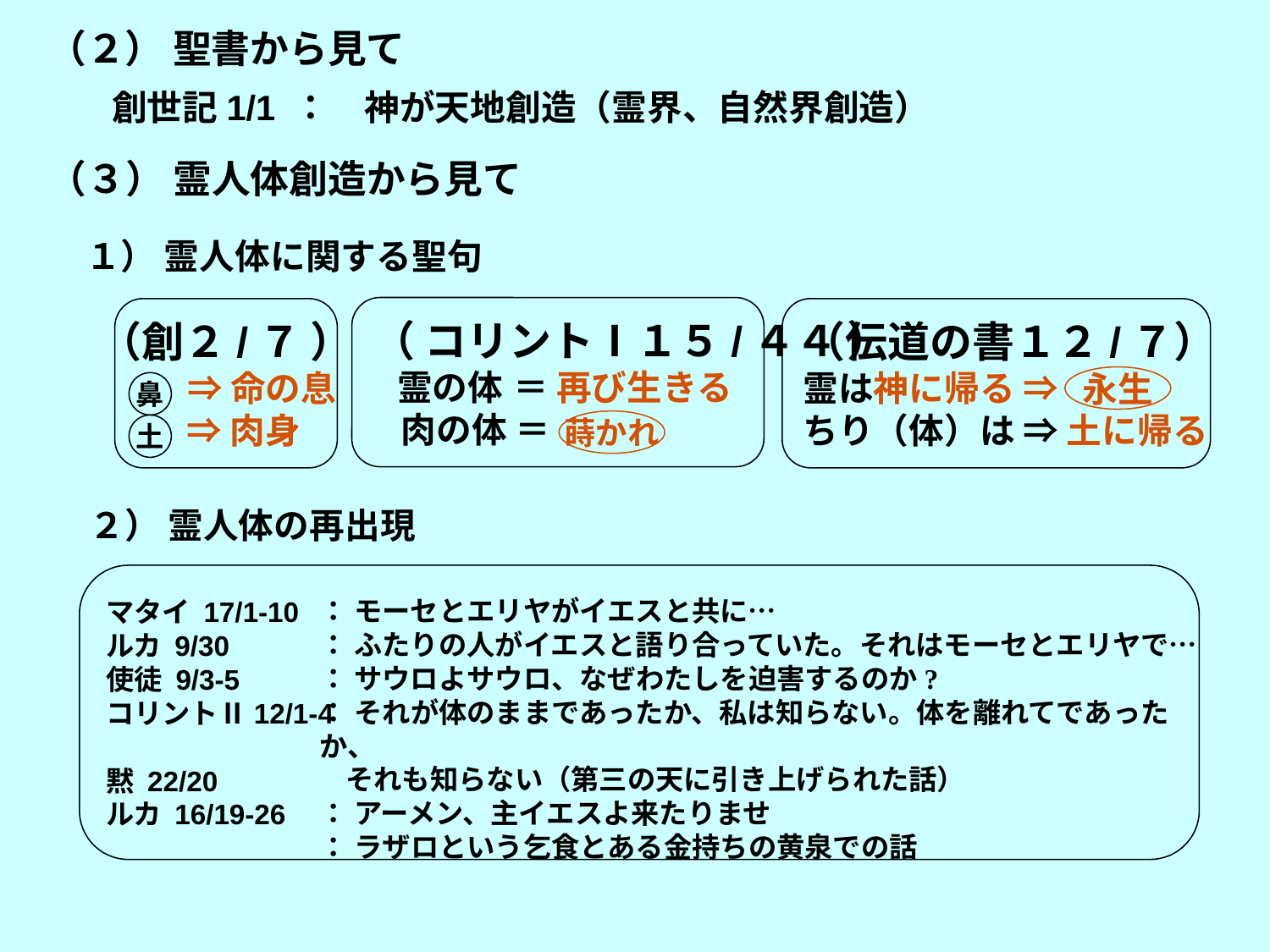

（２） 聖書から見て
創世記1/1 ：　神が天地創造（霊界、自然界創造）
（３） 霊人体創造から見て
１） 霊人体に関する聖句
（ コリントⅠ１５/４４ ）
  霊の体 ＝ 再び生きる
  肉の体 ＝
（創２/７ ）
  　 ⇒ 命の息
　⇒ 肉身
（伝道の書１２/７）
霊は神に帰る ⇒
ちり（体）は ⇒ 土に帰る
永生
鼻
蒔かれ
土
２） 霊人体の再出現
マタイ 17/1-10
ルカ 9/30
使徒 9/3-5
コリントⅡ12/1-4

黙 22/20
ルカ 16/19-26
： モーセとエリヤがイエスと共に…
： ふたりの人がイエスと語り合っていた。それはモーセとエリヤで…
： サウロよサウロ、なぜわたしを迫害するのか?
： それが体のままであったか、私は知らない。体を離れてであったか、
   それも知らない（第三の天に引き上げられた話）
： アーメン、主イエスよ来たりませ
： ラザロという乞食とある金持ちの黄泉での話